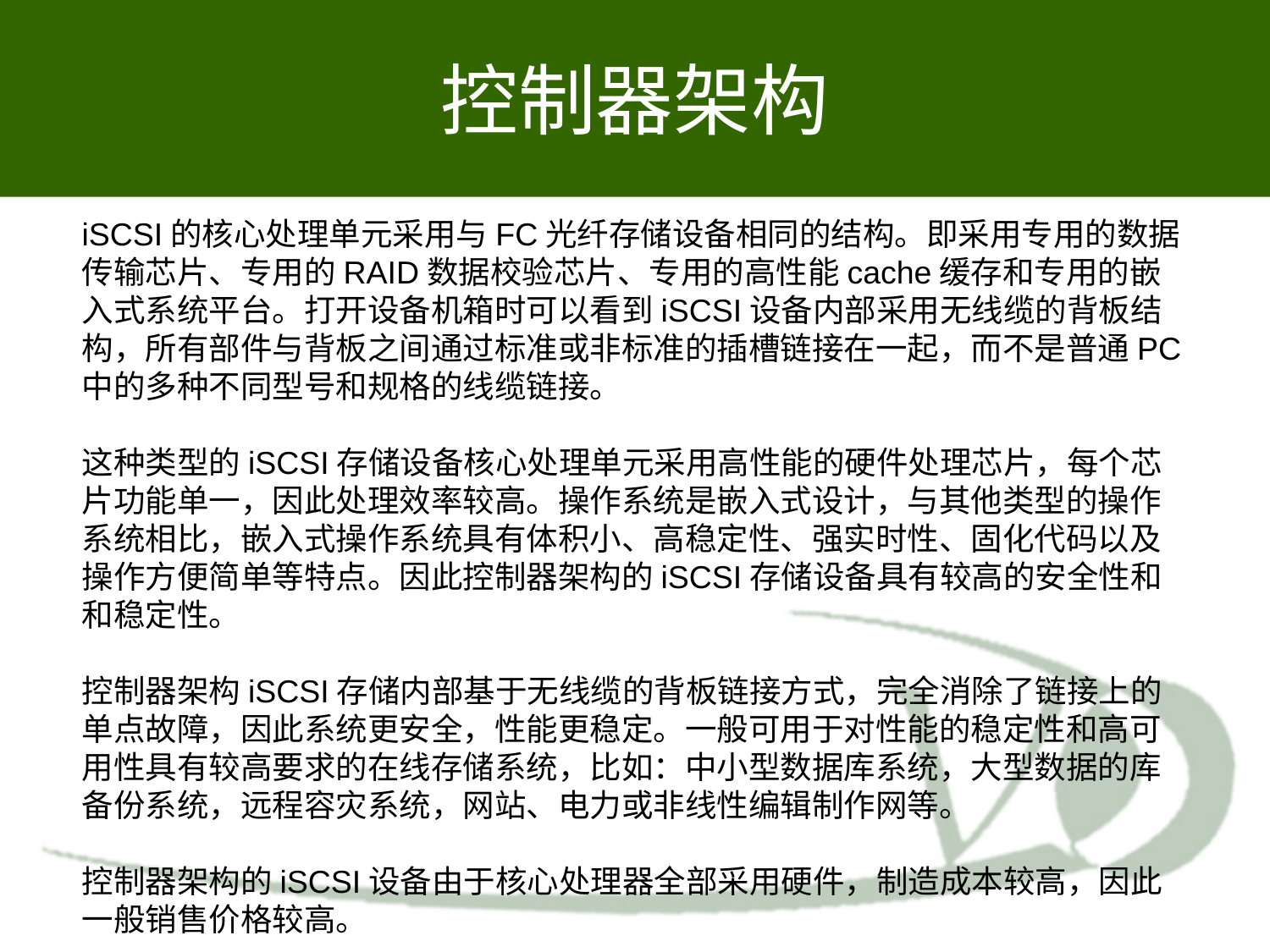

# 控制器架构
iSCSI的核心处理单元采用与FC光纤存储设备相同的结构。即采用专用的数据传输芯片、专用的RAID数据校验芯片、专用的高性能cache缓存和专用的嵌入式系统平台。打开设备机箱时可以看到iSCSI设备内部采用无线缆的背板结构，所有部件与背板之间通过标准或非标准的插槽链接在一起，而不是普通PC中的多种不同型号和规格的线缆链接。

这种类型的iSCSI存储设备核心处理单元采用高性能的硬件处理芯片，每个芯片功能单一，因此处理效率较高。操作系统是嵌入式设计，与其他类型的操作系统相比，嵌入式操作系统具有体积小、高稳定性、强实时性、固化代码以及操作方便简单等特点。因此控制器架构的iSCSI存储设备具有较高的安全性和和稳定性。

控制器架构iSCSI存储内部基于无线缆的背板链接方式，完全消除了链接上的单点故障，因此系统更安全，性能更稳定。一般可用于对性能的稳定性和高可用性具有较高要求的在线存储系统，比如：中小型数据库系统，大型数据的库备份系统，远程容灾系统，网站、电力或非线性编辑制作网等。

控制器架构的iSCSI设备由于核心处理器全部采用硬件，制造成本较高，因此一般销售价格较高。